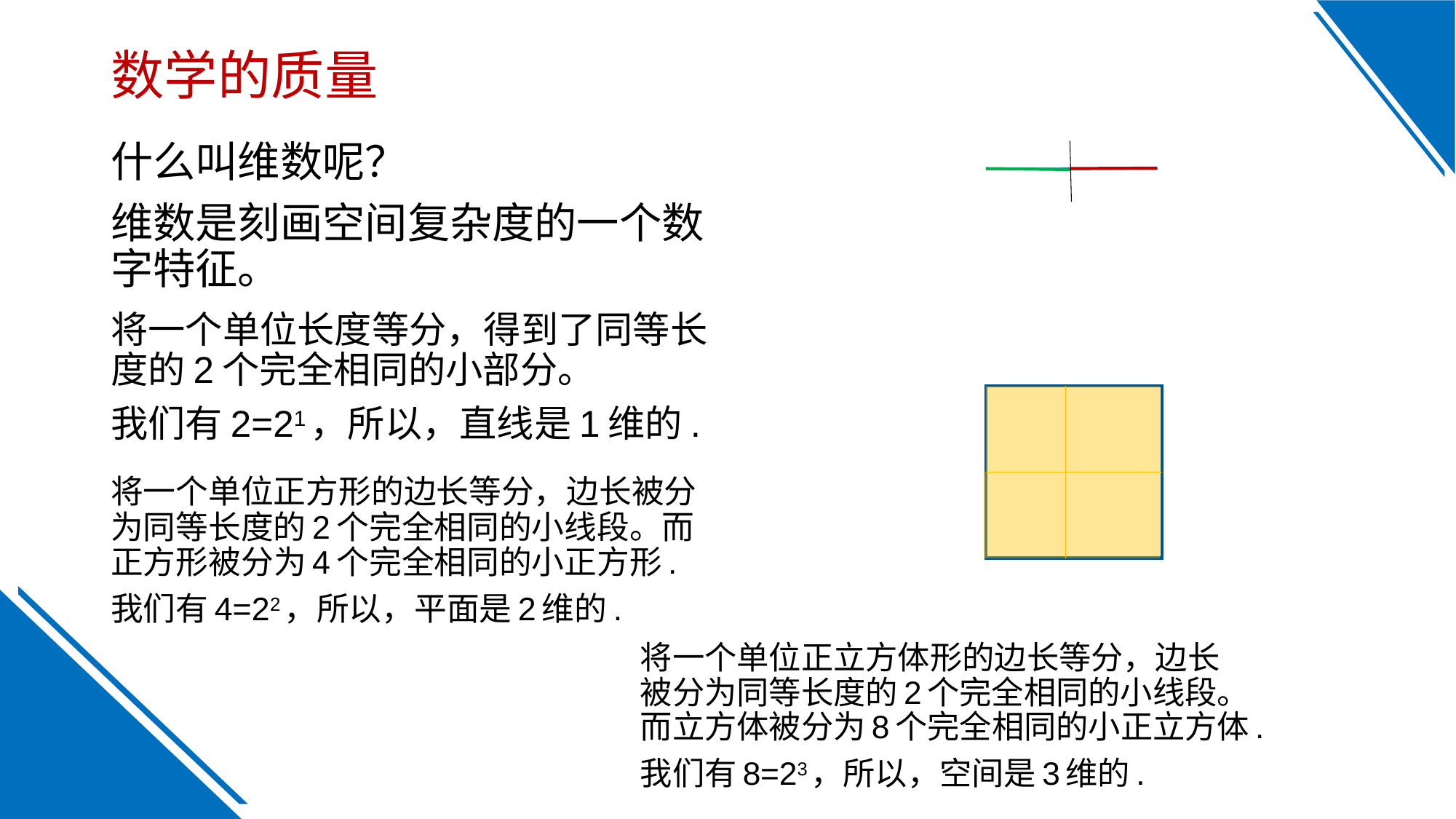

数学的质量
什么叫维数呢？
维数是刻画空间复杂度的一个数字特征。
将一个单位长度等分，得到了同等长度的2个完全相同的小部分。
我们有2=21，所以，直线是1维的.

将一个单位正方形的边长等分，边长被分为同等长度的2个完全相同的小线段。而正方形被分为4个完全相同的小正方形.
我们有4=22，所以，平面是2维的.

将一个单位正立方体形的边长等分，边长被分为同等长度的2个完全相同的小线段。而立方体被分为8个完全相同的小正立方体.
我们有8=23，所以，空间是3维的.